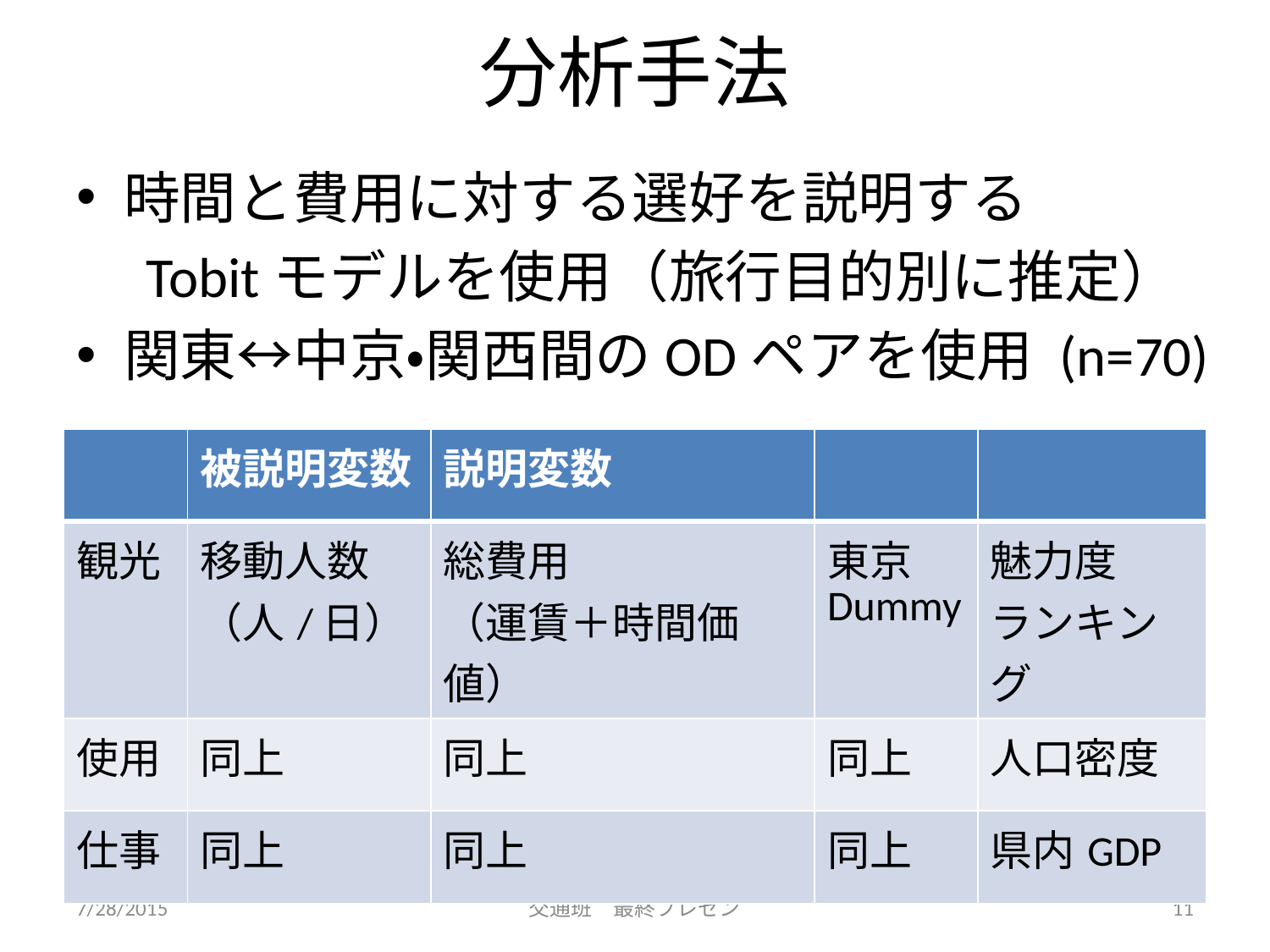

# 分析手法
時間と費用に対する選好を説明する
　Tobitモデルを使用（旅行目的別に推定）
関東↔中京・関西間のODペアを使用 (n=70)

|  | 被説明変数 | 説明変数 |  |  |
| --- | --- | --- | --- | --- |
| 観光 | 移動人数 （人/日） | 総費用 （運賃＋時間価値） | 東京 Dummy | 魅力度 ランキング |
| 使用 | 同上 | 同上 | 同上 | 人口密度 |
| 仕事 | 同上 | 同上 | 同上 | 県内GDP |
7/28/2015
交通班　最終プレゼン
11